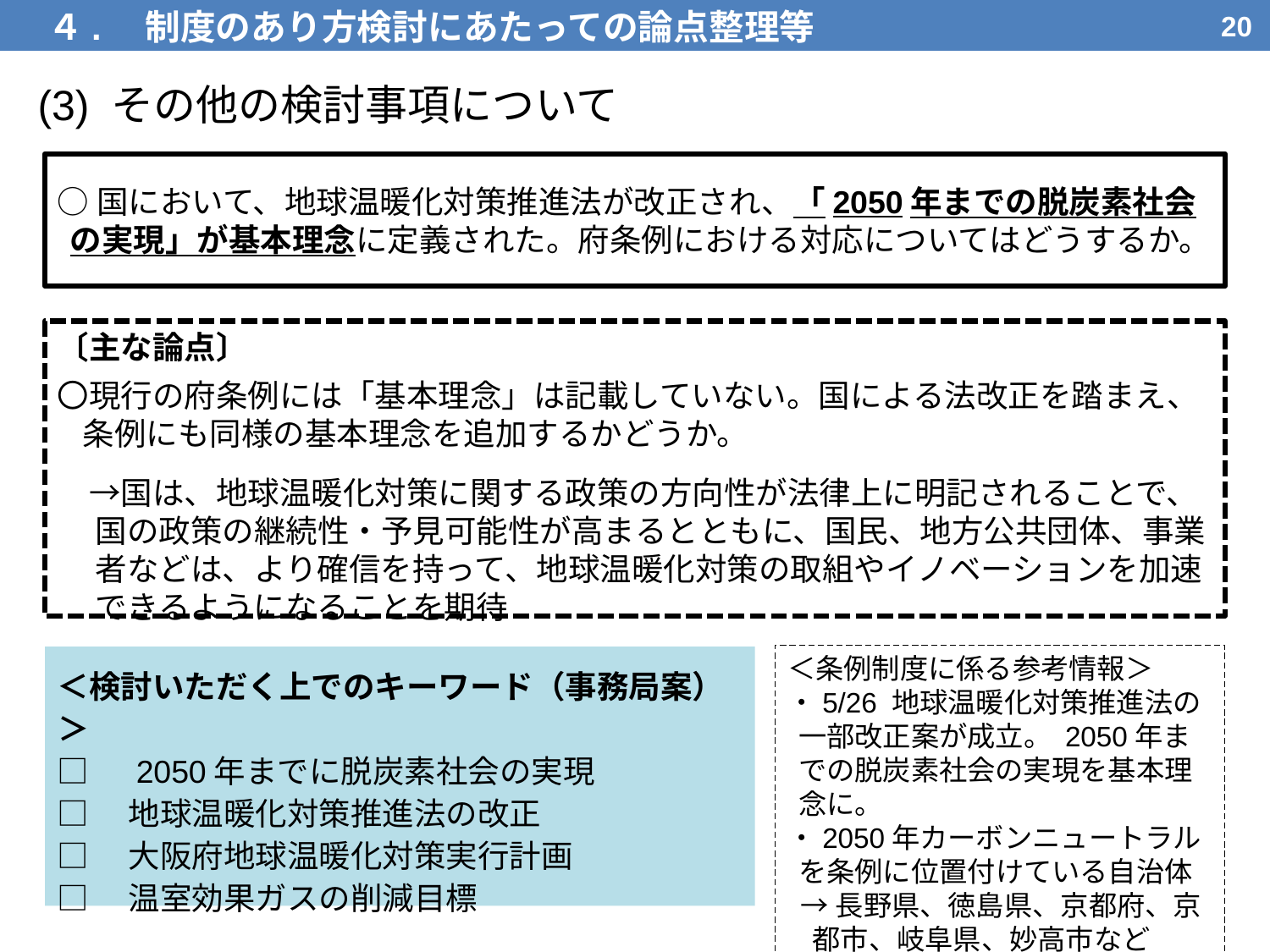

４.　制度のあり方検討にあたっての論点整理等
20
(3) その他の検討事項について
○国において、地球温暖化対策推進法が改正され、「2050年までの脱炭素社会の実現」が基本理念に定義された。府条例における対応についてはどうするか。
〔主な論点〕
〇現行の府条例には「基本理念」は記載していない。国による法改正を踏まえ、 条例にも同様の基本理念を追加するかどうか。

　→国は、地球温暖化対策に関する政策の方向性が法律上に明記されることで、国の政策の継続性・予見可能性が高まるとともに、国民、地方公共団体、事業者などは、より確信を持って、地球温暖化対策の取組やイノベーションを加速できるようになることを期待
＜条例制度に係る参考情報＞
・5/26 地球温暖化対策推進法の一部改正案が成立。 2050年までの脱炭素社会の実現を基本理念に。
・2050年カーボンニュートラルを条例に位置付けている自治体
→長野県、徳島県、京都府、京都市、岐阜県、妙高市など

＜検討いただく上でのキーワード（事務局案）＞
□　2050年までに脱炭素社会の実現
□　地球温暖化対策推進法の改正
□　大阪府地球温暖化対策実行計画
□　温室効果ガスの削減目標